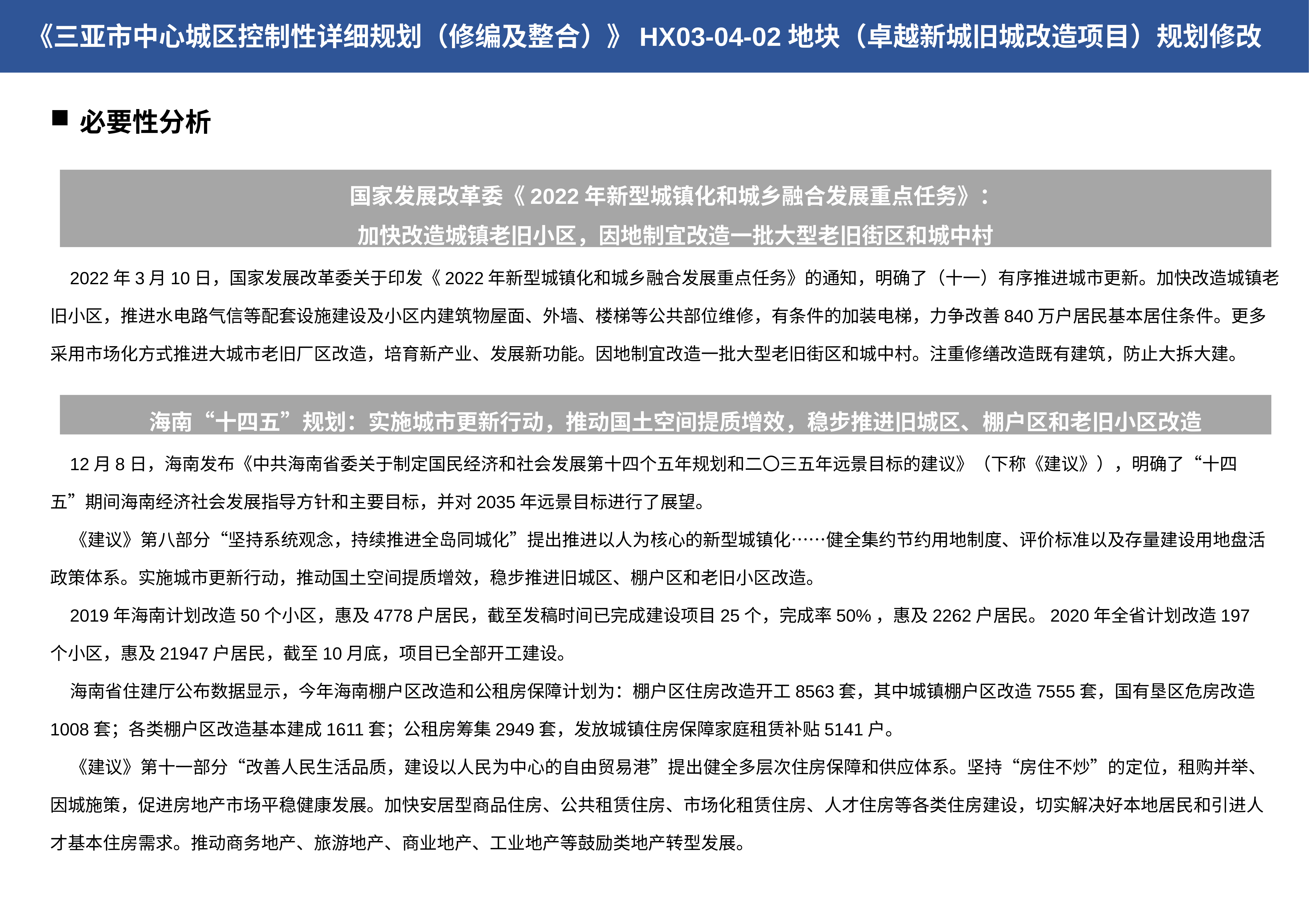

《三亚市中心城区控制性详细规划（修编及整合）》HX03-04-02地块（卓越新城旧城改造项目）规划修改
必要性分析
国家发展改革委《2022年新型城镇化和城乡融合发展重点任务》：
加快改造城镇老旧小区，因地制宜改造一批大型老旧街区和城中村
2022年3月10日，国家发展改革委关于印发《2022年新型城镇化和城乡融合发展重点任务》的通知，明确了（十一）有序推进城市更新。加快改造城镇老旧小区，推进水电路气信等配套设施建设及小区内建筑物屋面、外墙、楼梯等公共部位维修，有条件的加装电梯，力争改善840万户居民基本居住条件。更多采用市场化方式推进大城市老旧厂区改造，培育新产业、发展新功能。因地制宜改造一批大型老旧街区和城中村。注重修缮改造既有建筑，防止大拆大建。
海南“十四五”规划：实施城市更新行动，推动国土空间提质增效，稳步推进旧城区、棚户区和老旧小区改造
12月8日，海南发布《中共海南省委关于制定国民经济和社会发展第十四个五年规划和二〇三五年远景目标的建议》（下称《建议》），明确了“十四五”期间海南经济社会发展指导方针和主要目标，并对2035年远景目标进行了展望。
《建议》第八部分“坚持系统观念，持续推进全岛同城化”提出推进以人为核心的新型城镇化……健全集约节约用地制度、评价标准以及存量建设用地盘活政策体系。实施城市更新行动，推动国土空间提质增效，稳步推进旧城区、棚户区和老旧小区改造。
2019年海南计划改造50个小区，惠及4778户居民，截至发稿时间已完成建设项目25个，完成率50%，惠及2262户居民。2020年全省计划改造197个小区，惠及21947户居民，截至10月底，项目已全部开工建设。
海南省住建厅公布数据显示，今年海南棚户区改造和公租房保障计划为：棚户区住房改造开工8563套，其中城镇棚户区改造7555套，国有垦区危房改造1008套；各类棚户区改造基本建成1611套；公租房筹集2949套，发放城镇住房保障家庭租赁补贴5141户。
《建议》第十一部分“改善人民生活品质，建设以人民为中心的自由贸易港”提出健全多层次住房保障和供应体系。坚持“房住不炒”的定位，租购并举、因城施策，促进房地产市场平稳健康发展。加快安居型商品住房、公共租赁住房、市场化租赁住房、人才住房等各类住房建设，切实解决好本地居民和引进人才基本住房需求。推动商务地产、旅游地产、商业地产、工业地产等鼓励类地产转型发展。